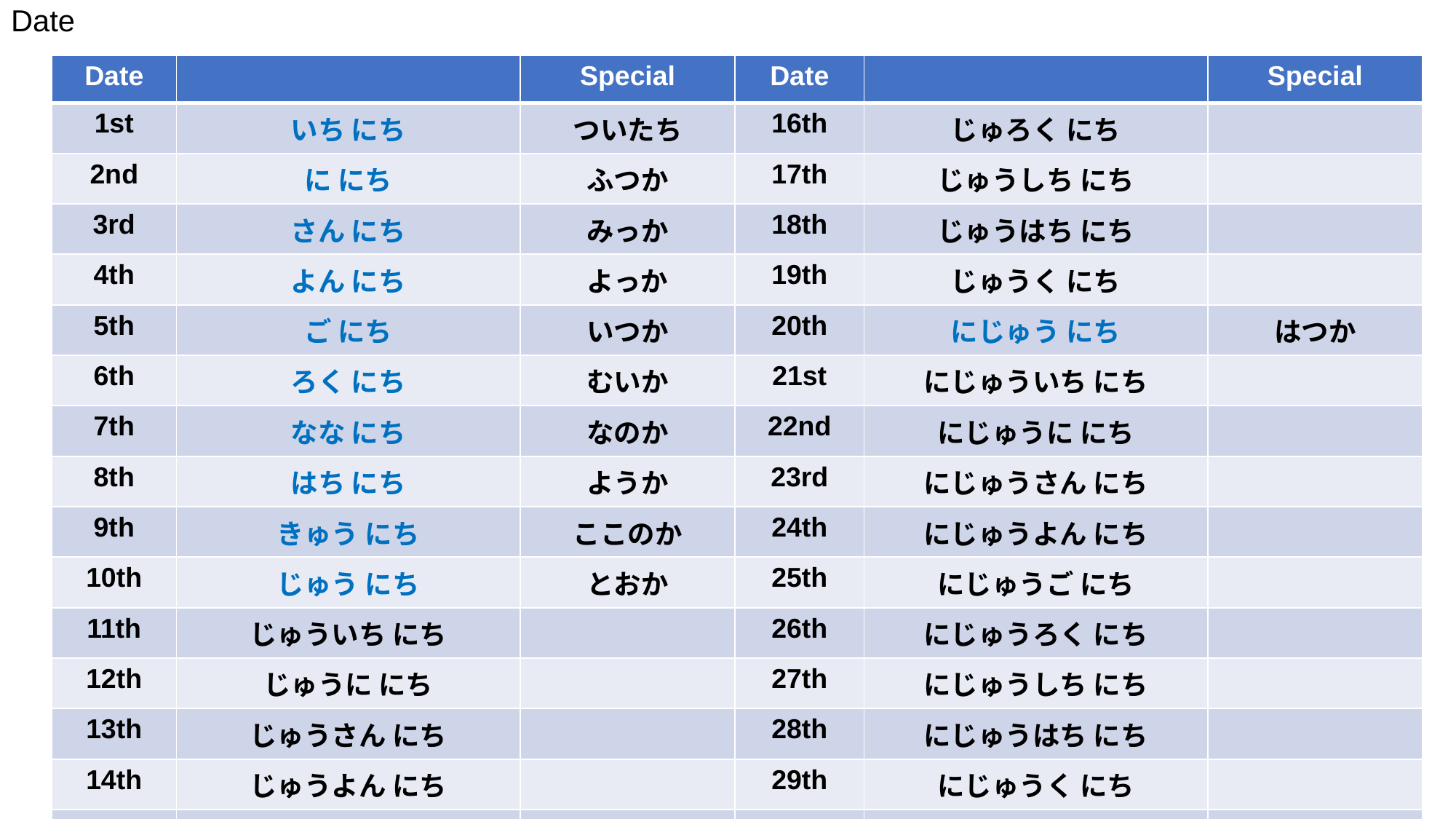

# Date
| Date |  | Special | Date |  | Special |
| --- | --- | --- | --- | --- | --- |
| 1st | いち にち | ついたち | 16th | じゅろく にち |  |
| 2nd | に にち | ふつか | 17th | じゅうしち にち |  |
| 3rd | さん にち | みっか | 18th | じゅうはち にち |  |
| 4th | よん にち | よっか | 19th | じゅうく にち |  |
| 5th | ご にち | いつか | 20th | にじゅう にち | はつか |
| 6th | ろく にち | むいか | 21st | にじゅういち にち |  |
| 7th | なな にち | なのか | 22nd | にじゅうに にち |  |
| 8th | はち にち | ようか | 23rd | にじゅうさん にち |  |
| 9th | きゅう にち | ここのか | 24th | にじゅうよん にち |  |
| 10th | じゅう にち | とおか | 25th | にじゅうご にち |  |
| 11th | じゅういち にち |  | 26th | にじゅうろく にち |  |
| 12th | じゅうに にち |  | 27th | にじゅうしち にち |  |
| 13th | じゅうさん にち |  | 28th | にじゅうはち にち |  |
| 14th | じゅうよん にち |  | 29th | にじゅうく にち |  |
| 15th | じゅうご にち |  | 30th | さんじゅう にち |  |